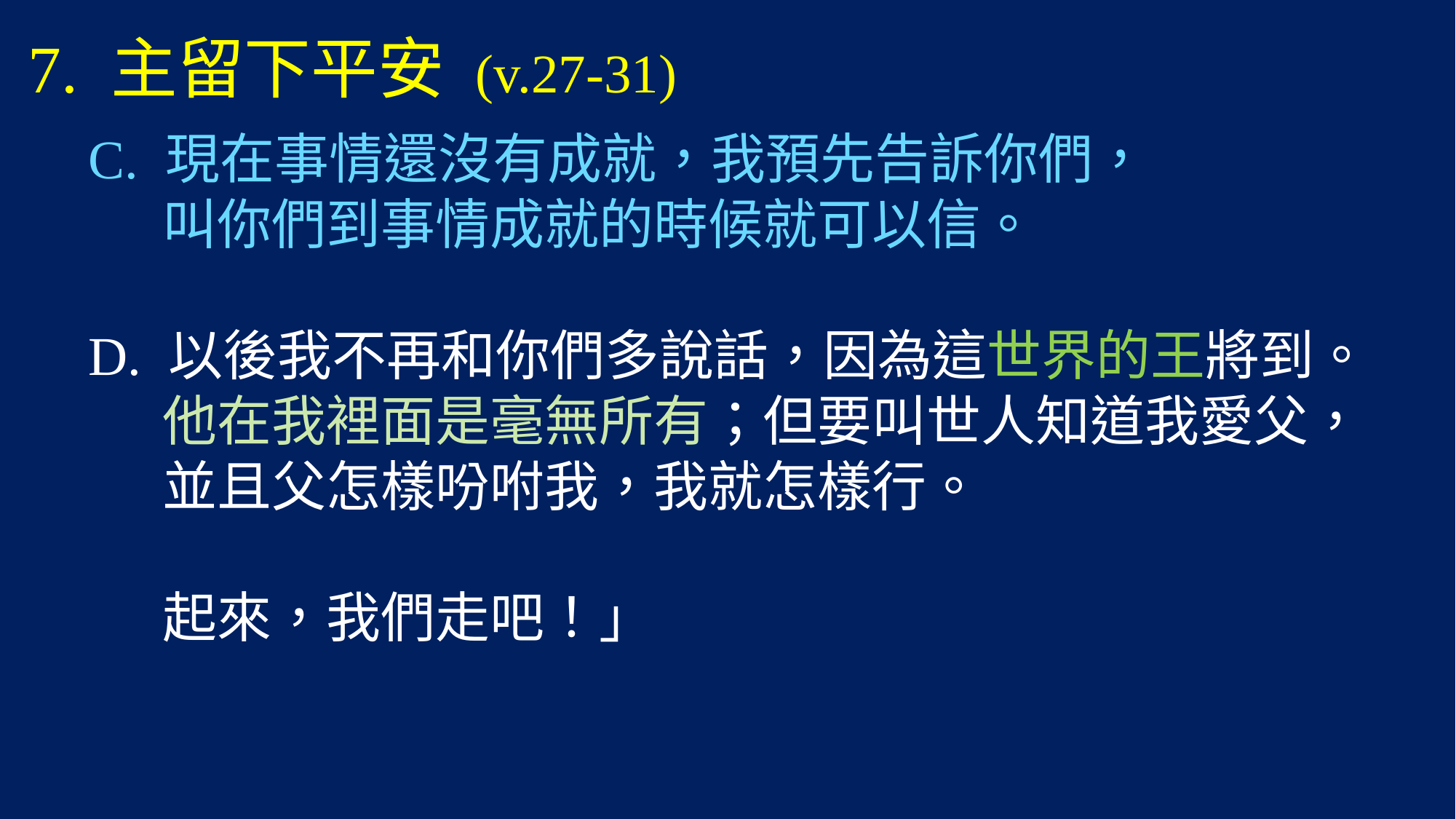

# 7. 主留下平安 (v.27-31)
C. 現在事情還沒有成就，我預先告訴你們，
     叫你們到事情成就的時候就可以信。

D. 以後我不再和你們多說話，因為這世界的王將到。
     他在我裡面是毫無所有；但要叫世人知道我愛父，
     並且父怎樣吩咐我，我就怎樣行。

     起來，我們走吧！」